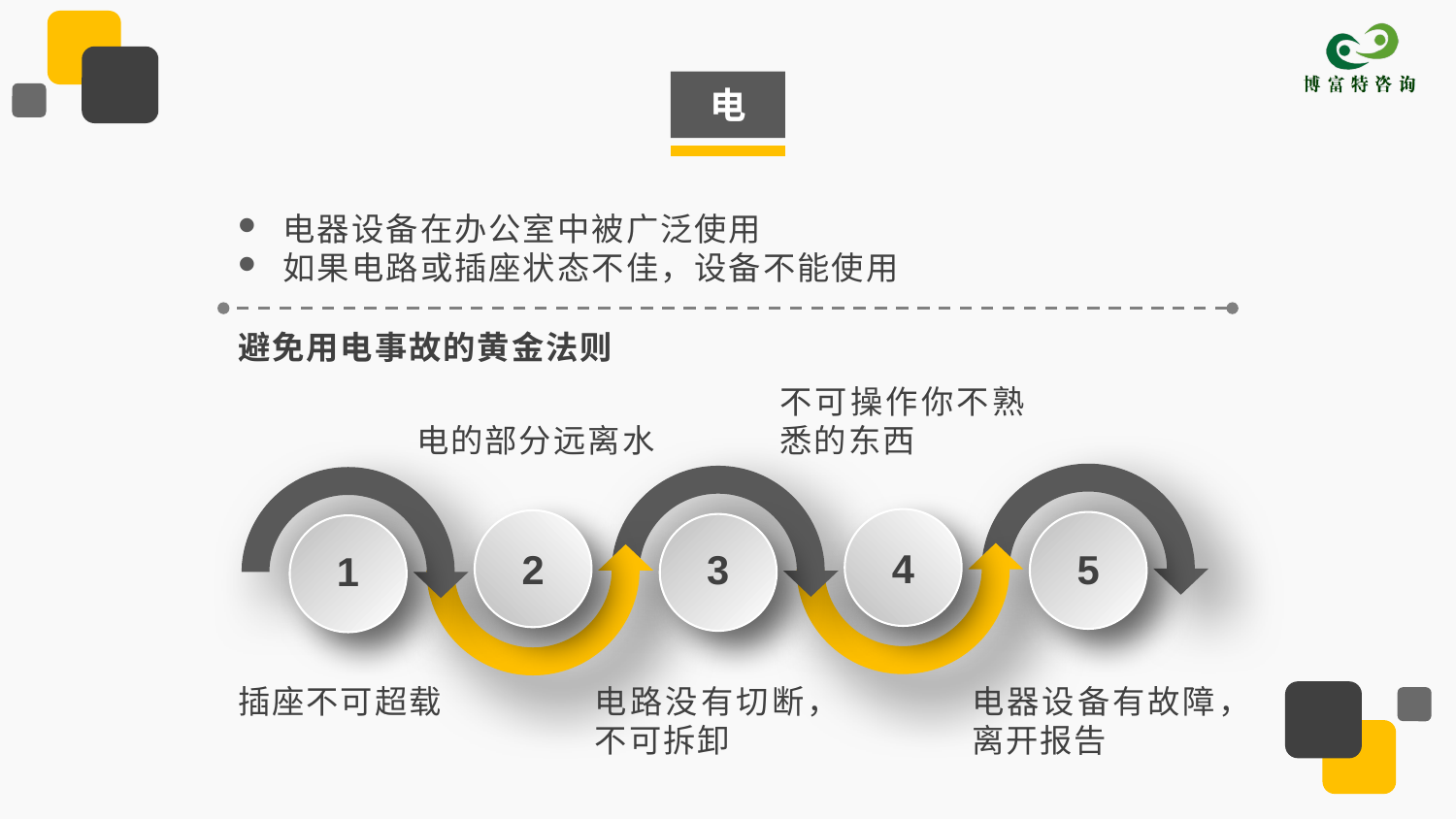

电
电器设备在办公室中被广泛使用
如果电路或插座状态不佳，设备不能使用
避免用电事故的黄金法则
不可操作你不熟悉的东西
电的部分远离水

4
2
3
5
1
插座不可超载
电路没有切断，不可拆卸
电器设备有故障，离开报告